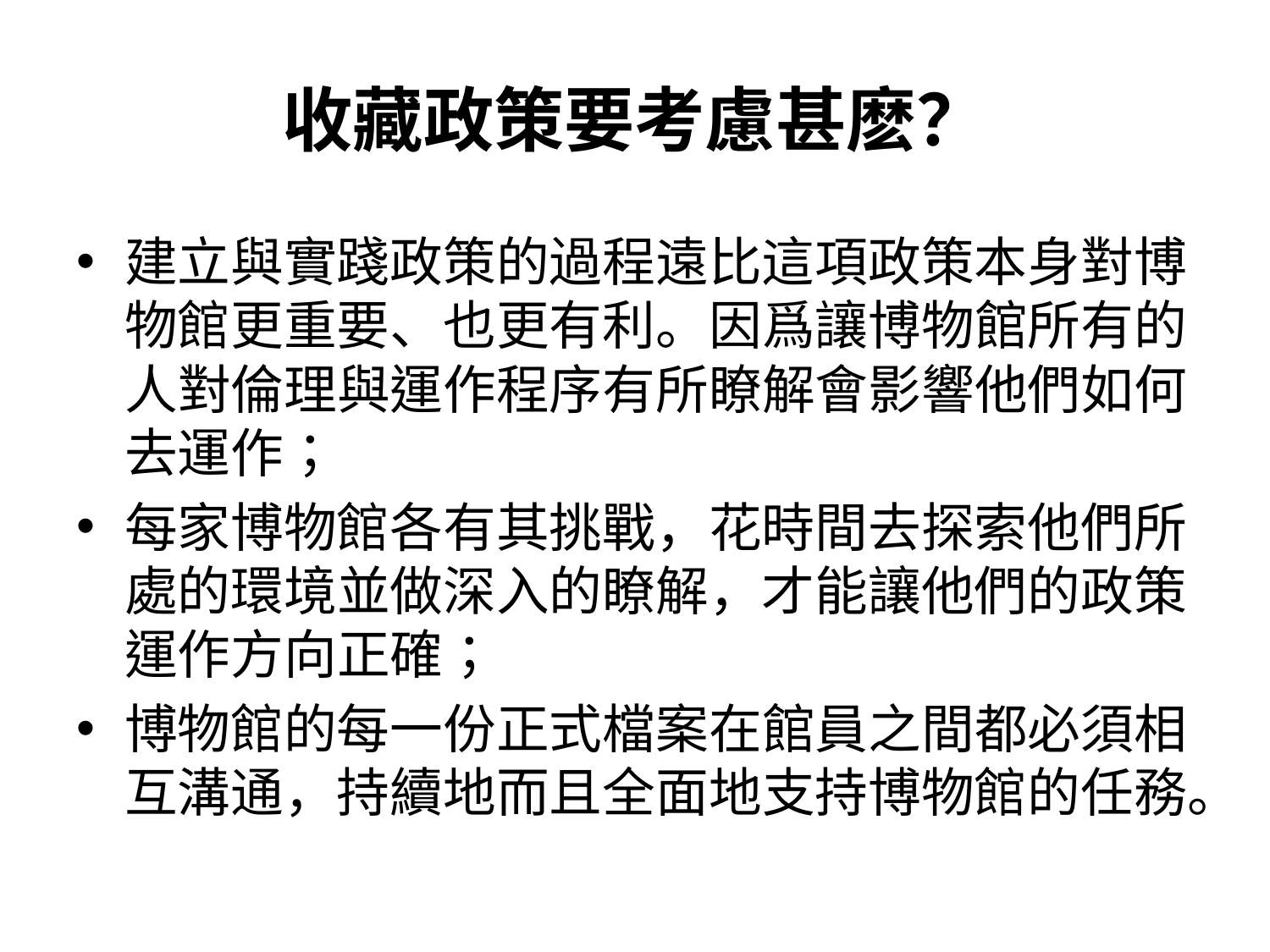

# 收藏政策要考慮甚麽？
建立與實踐政策的過程遠比這項政策本身對博物館更重要、也更有利。因爲讓博物館所有的人對倫理與運作程序有所瞭解會影響他們如何去運作；
每家博物館各有其挑戰，花時間去探索他們所處的環境並做深入的瞭解，才能讓他們的政策運作方向正確；
博物館的每一份正式檔案在館員之間都必須相互溝通，持續地而且全面地支持博物館的任務。